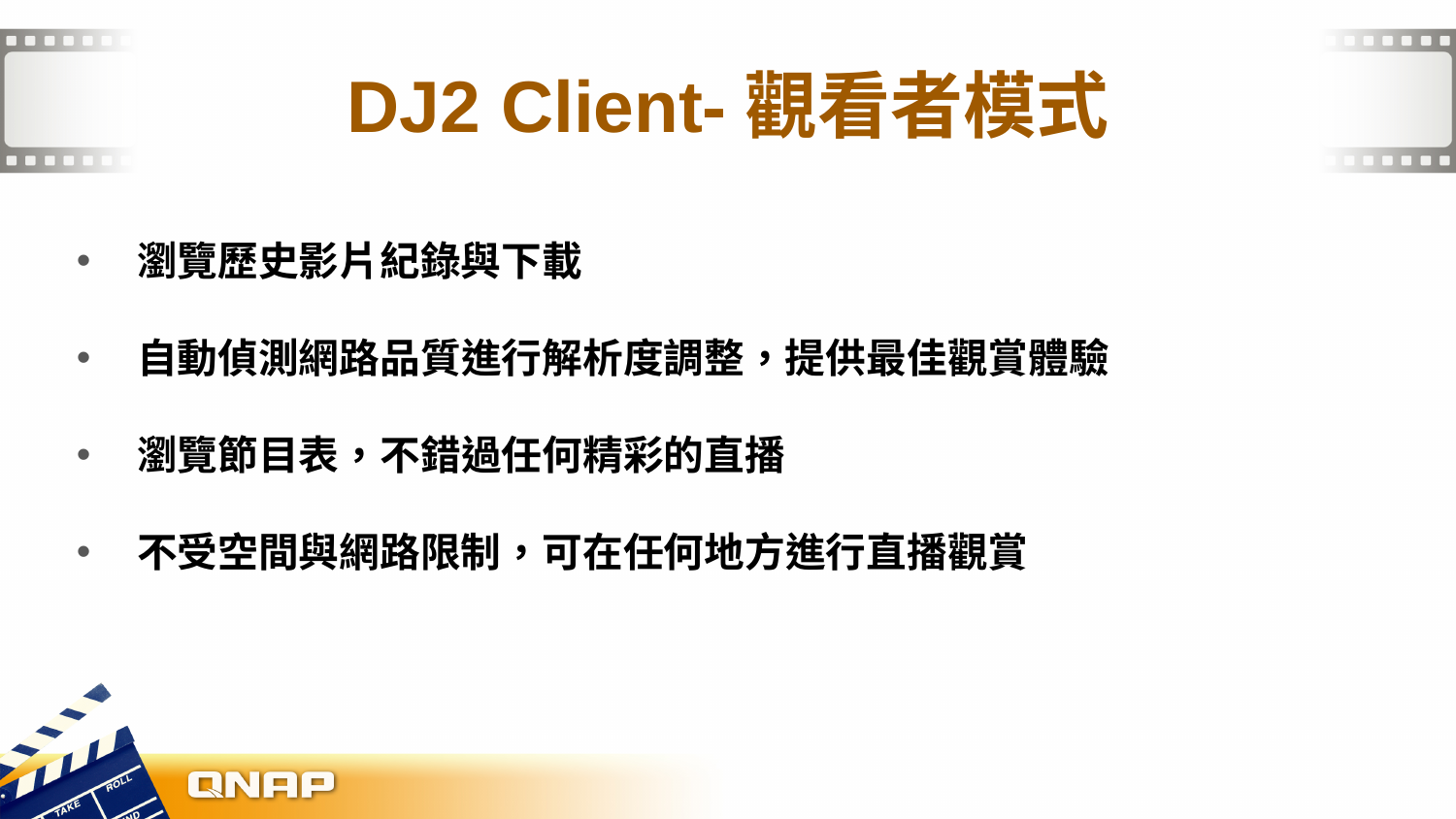

# DJ2 Client-觀看者模式
瀏覽歷史影片紀錄與下載
自動偵測網路品質進行解析度調整，提供最佳觀賞體驗
瀏覽節目表，不錯過任何精彩的直播
不受空間與網路限制，可在任何地方進行直播觀賞